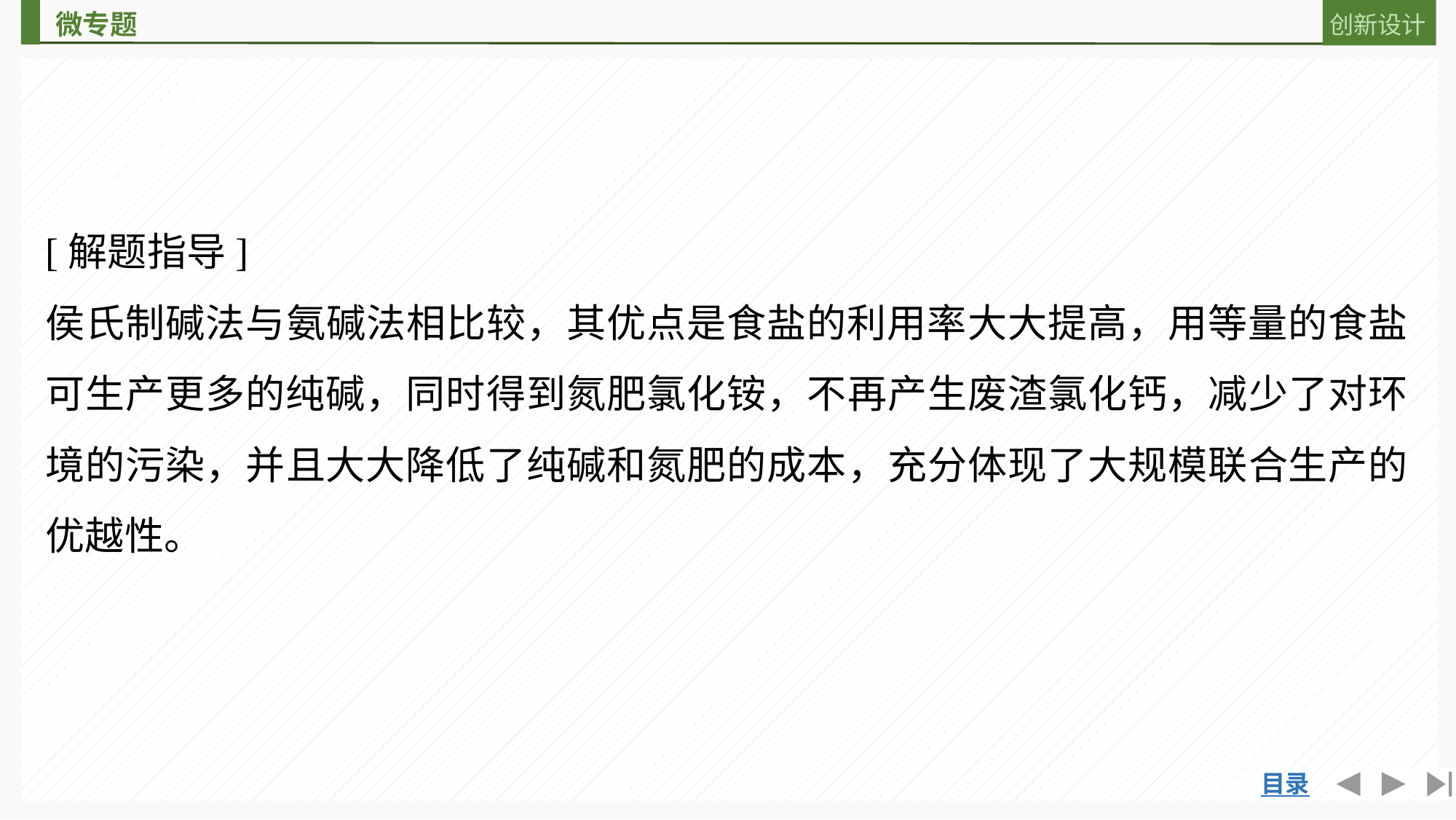

[解题指导]
侯氏制碱法与氨碱法相比较，其优点是食盐的利用率大大提高，用等量的食盐可生产更多的纯碱，同时得到氮肥氯化铵，不再产生废渣氯化钙，减少了对环境的污染，并且大大降低了纯碱和氮肥的成本，充分体现了大规模联合生产的优越性。